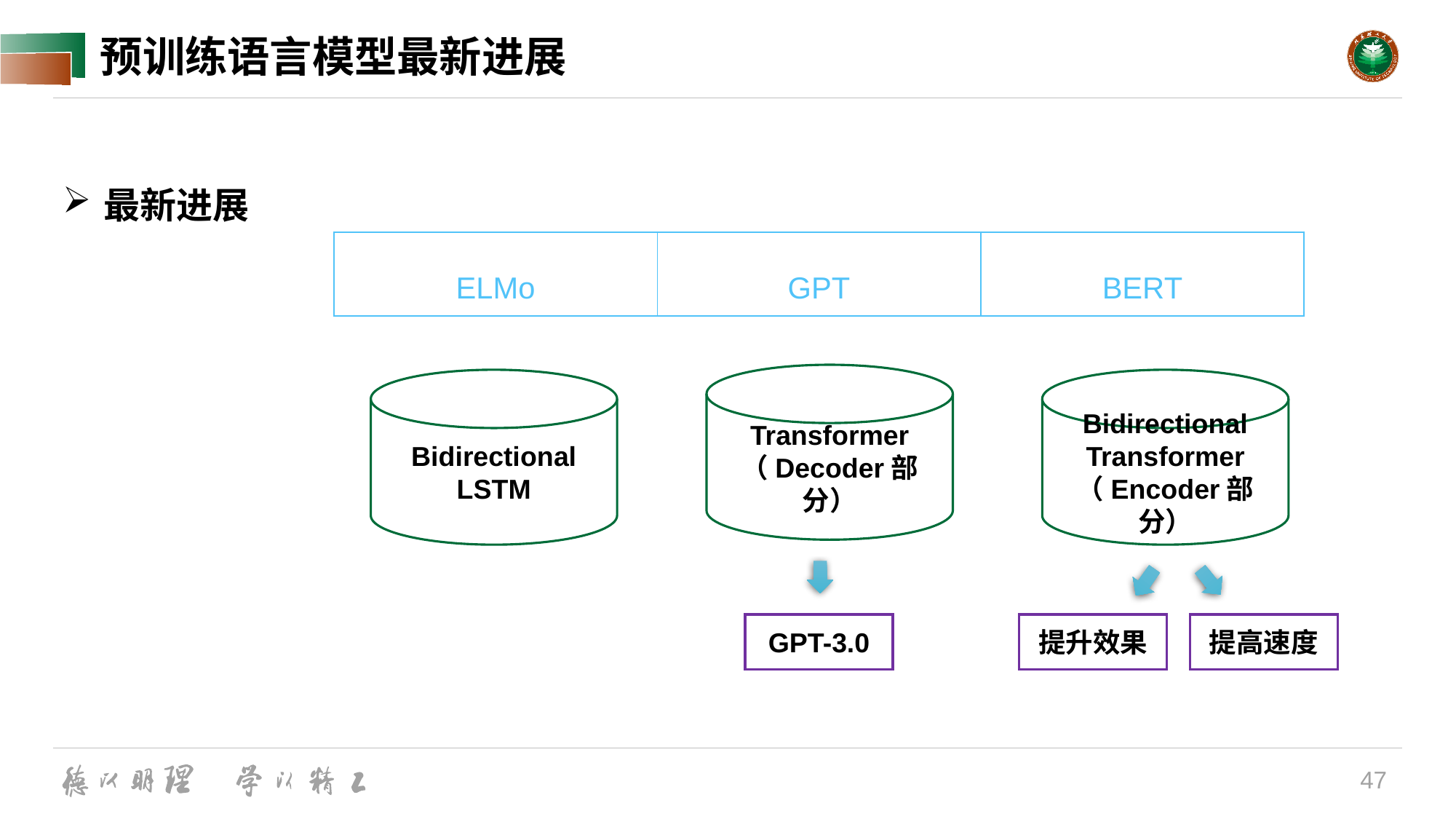

# 预训练语言模型最新进展
最新进展
| ELMo | GPT | BERT |
| --- | --- | --- |
Transformer
（Decoder部分）
Bidirectional
LSTM
Bidirectional
Transformer
（Encoder部分）

提升效果
提高速度
GPT-3.0